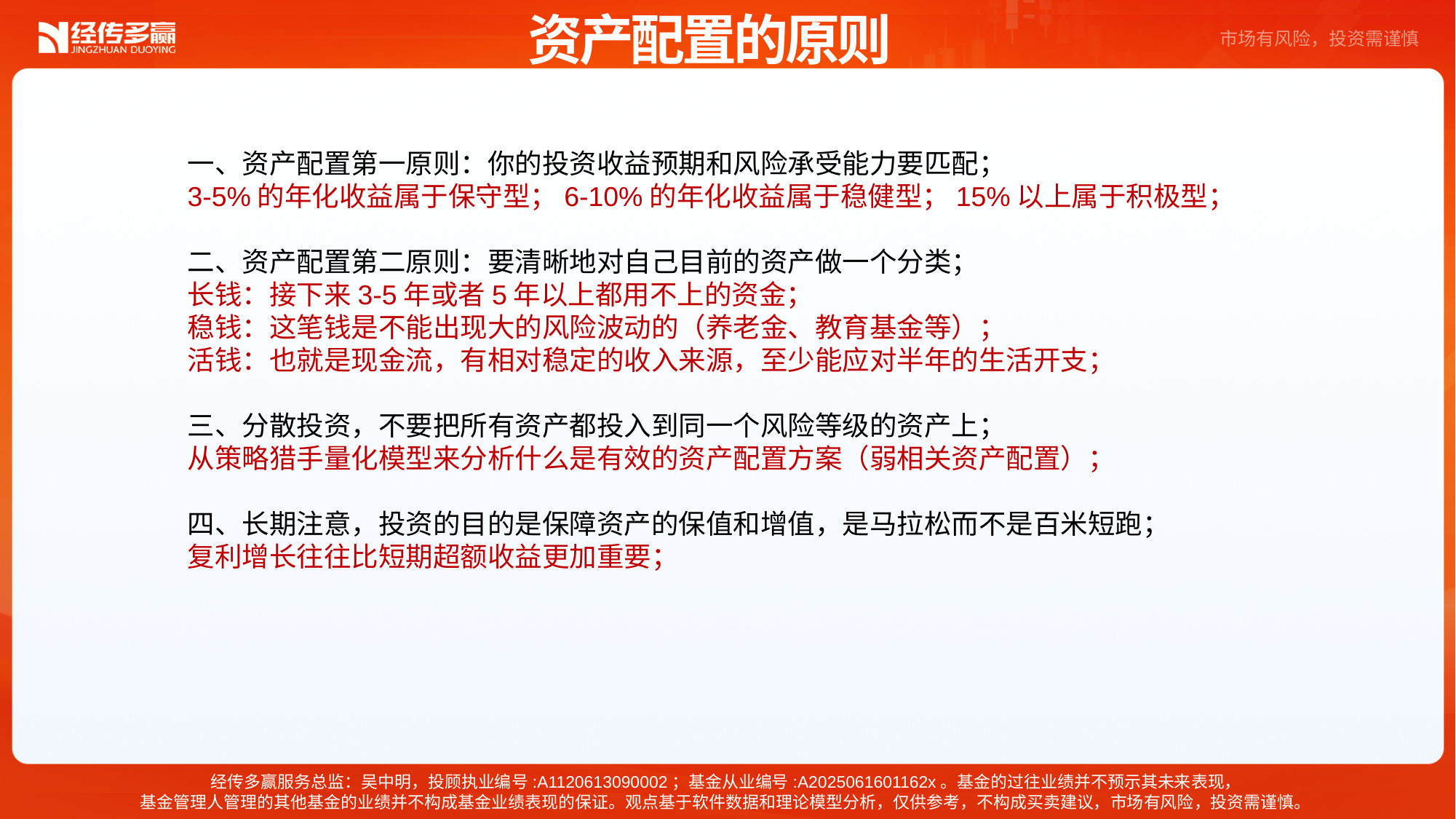

资产配置的原则
一、资产配置第一原则：你的投资收益预期和风险承受能力要匹配；
3-5%的年化收益属于保守型；6-10%的年化收益属于稳健型；15%以上属于积极型；

二、资产配置第二原则：要清晰地对自己目前的资产做一个分类；
长钱：接下来3-5年或者5年以上都用不上的资金；
稳钱：这笔钱是不能出现大的风险波动的（养老金、教育基金等）；
活钱：也就是现金流，有相对稳定的收入来源，至少能应对半年的生活开支；

三、分散投资，不要把所有资产都投入到同一个风险等级的资产上；
从策略猎手量化模型来分析什么是有效的资产配置方案（弱相关资产配置）；

四、长期注意，投资的目的是保障资产的保值和增值，是马拉松而不是百米短跑；
复利增长往往比短期超额收益更加重要；